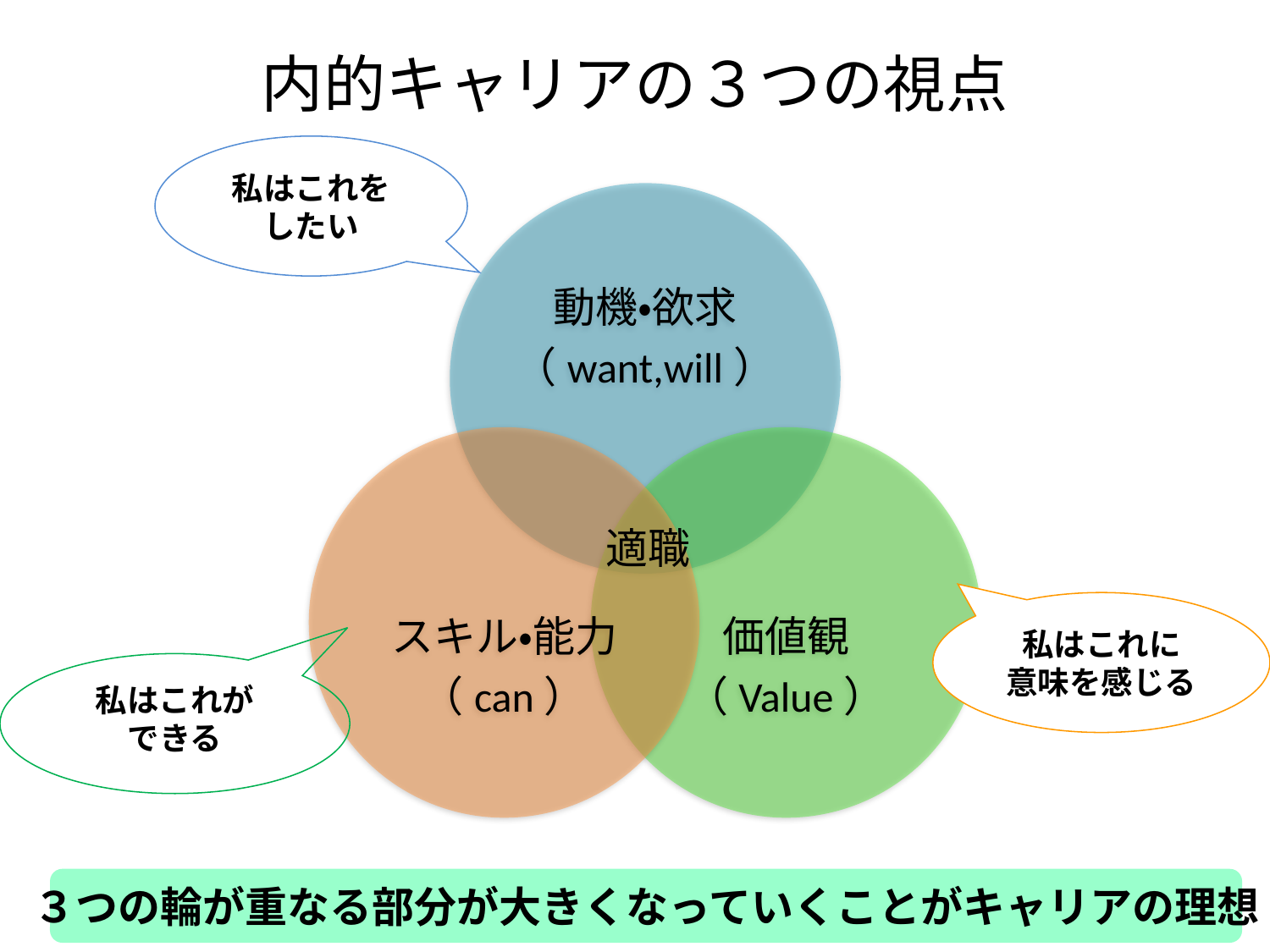

# 内的キャリアの３つの視点
私はこれを
したい
動機・欲求
（want,will）

価値観
（Value）

スキル・能力
（can）
適職
私はこれに
意味を感じる
私はこれが
できる
３つの輪が重なる部分が大きくなっていくことがキャリアの理想